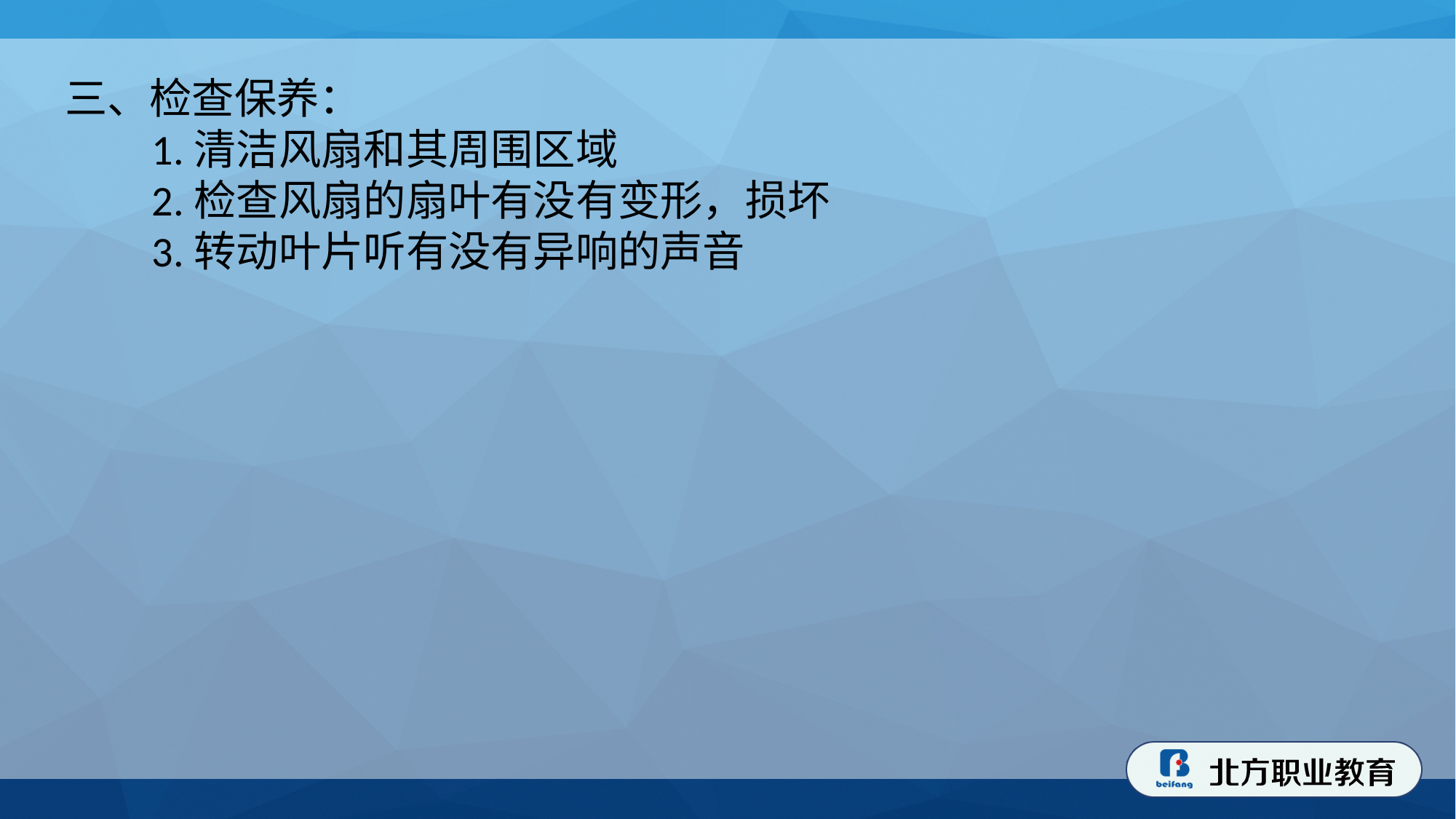

三、检查保养：
         1.清洁风扇和其周围区域
         2.检查风扇的扇叶有没有变形，损坏
         3.转动叶片听有没有异响的声音